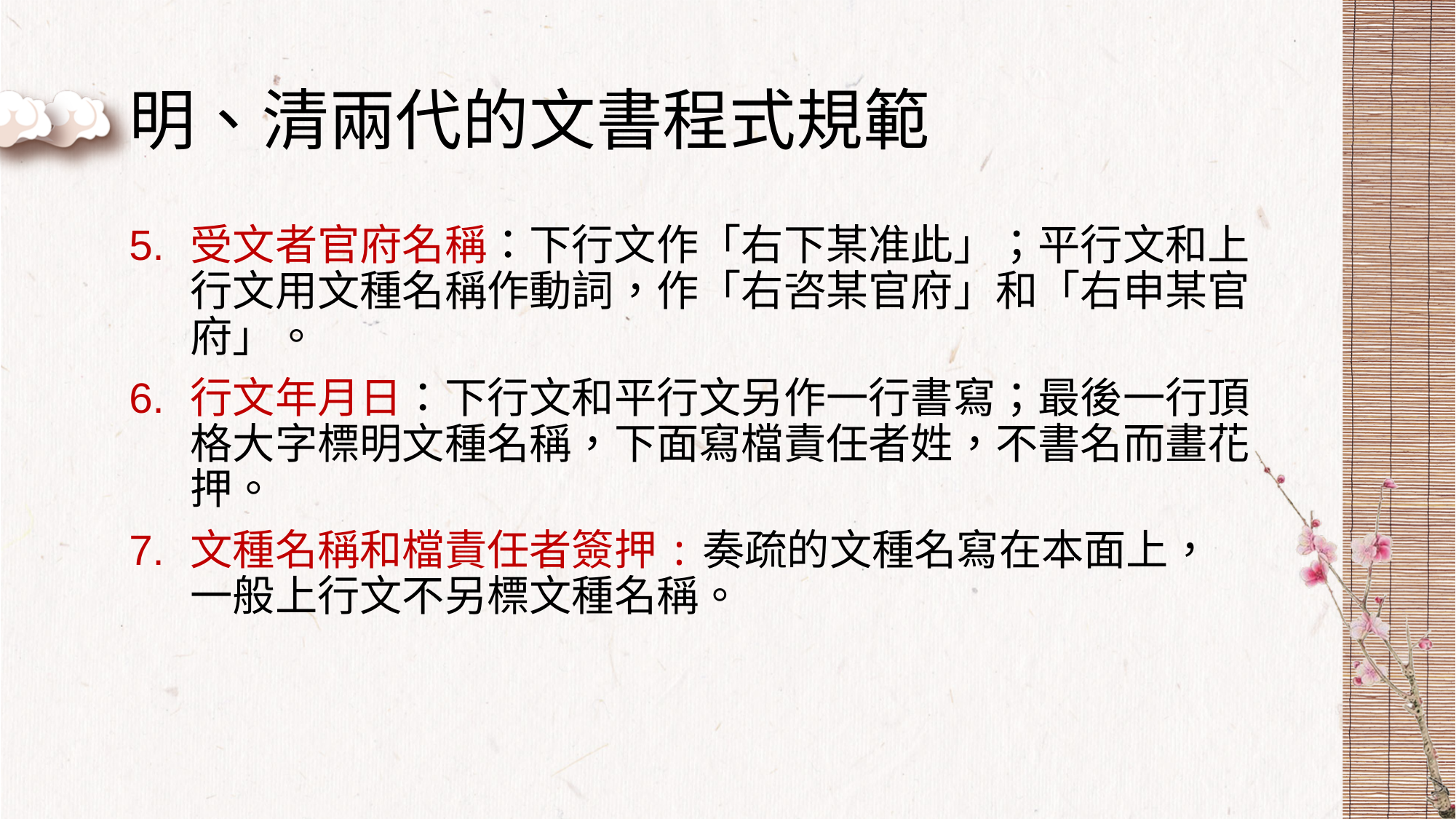

# 明、清兩代的文書程式規範
受文者官府名稱：下行文作「右下某准此」；平行文和上行文用文種名稱作動詞，作「右咨某官府」和「右申某官府」。
行文年月日：下行文和平行文另作一行書寫；最後一行頂格大字標明文種名稱，下面寫檔責任者姓，不書名而畫花押。
文種名稱和檔責任者簽押:奏疏的文種名寫在本面上，一般上行文不另標文種名稱。